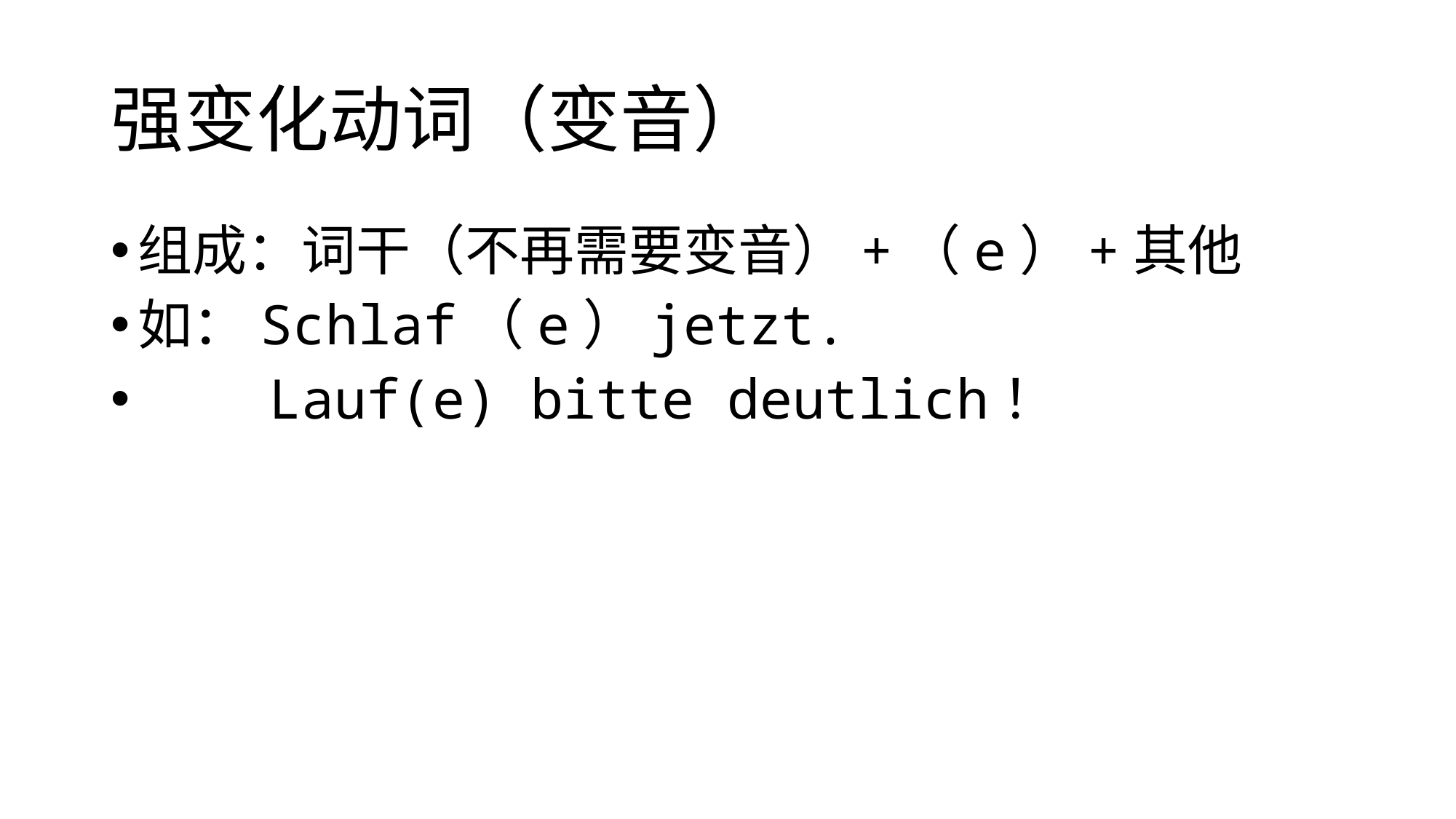

# 强变化动词（变音）
组成：词干（不再需要变音）+（e）+其他
如：Schlaf（e）jetzt.
    Lauf(e) bitte deutlich！